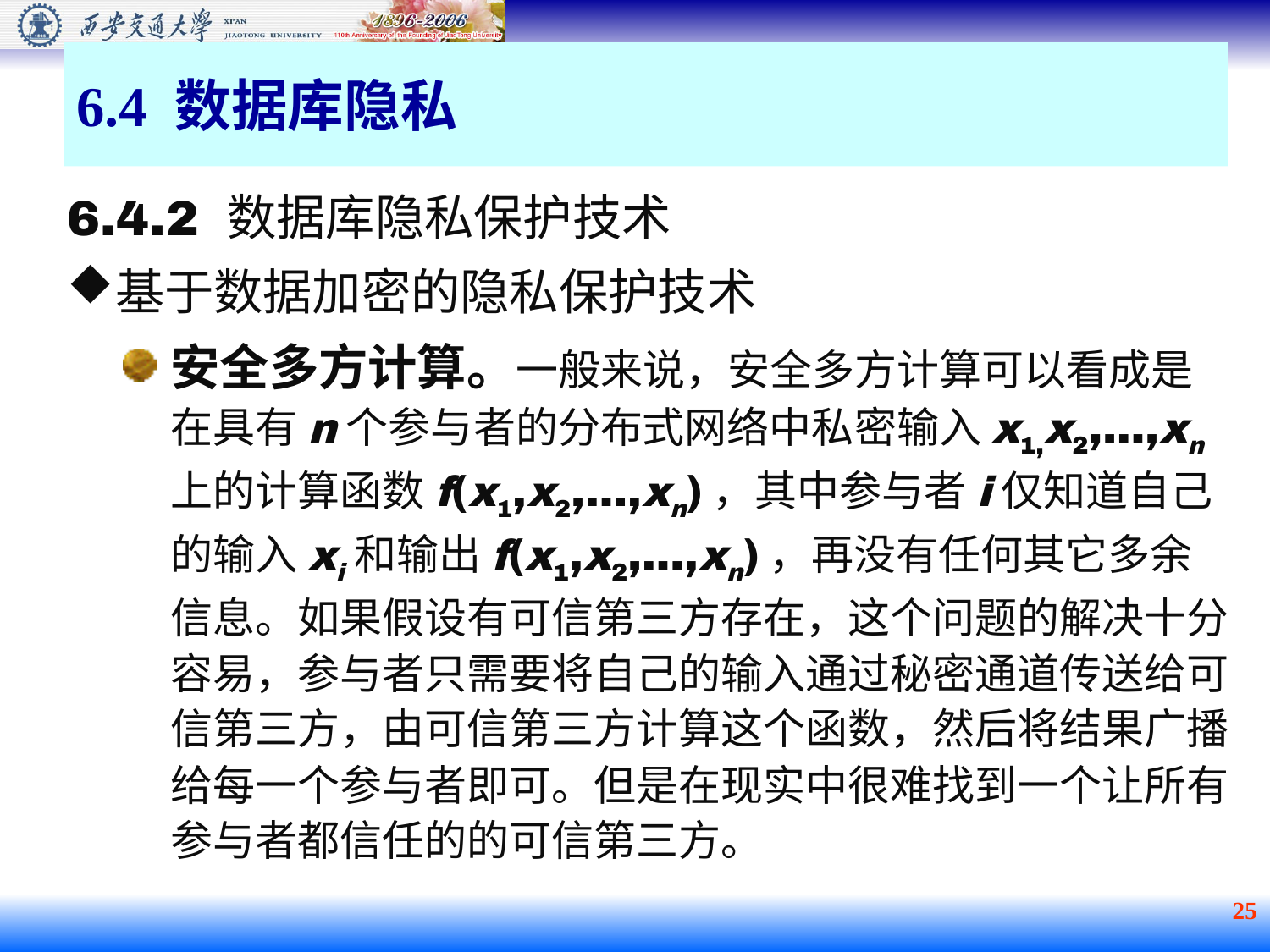

6.4 数据库隐私

6.4.2 数据库隐私保护技术
基于数据加密的隐私保护技术
安全多方计算。一般来说，安全多方计算可以看成是在具有n个参与者的分布式网络中私密输入x1,x2,…,xn上的计算函数f(x1,x2,…,xn)，其中参与者i仅知道自己的输入xi和输出f(x1,x2,…,xn)，再没有任何其它多余信息。如果假设有可信第三方存在，这个问题的解决十分容易，参与者只需要将自己的输入通过秘密通道传送给可信第三方，由可信第三方计算这个函数，然后将结果广播给每一个参与者即可。但是在现实中很难找到一个让所有参与者都信任的的可信第三方。
 25